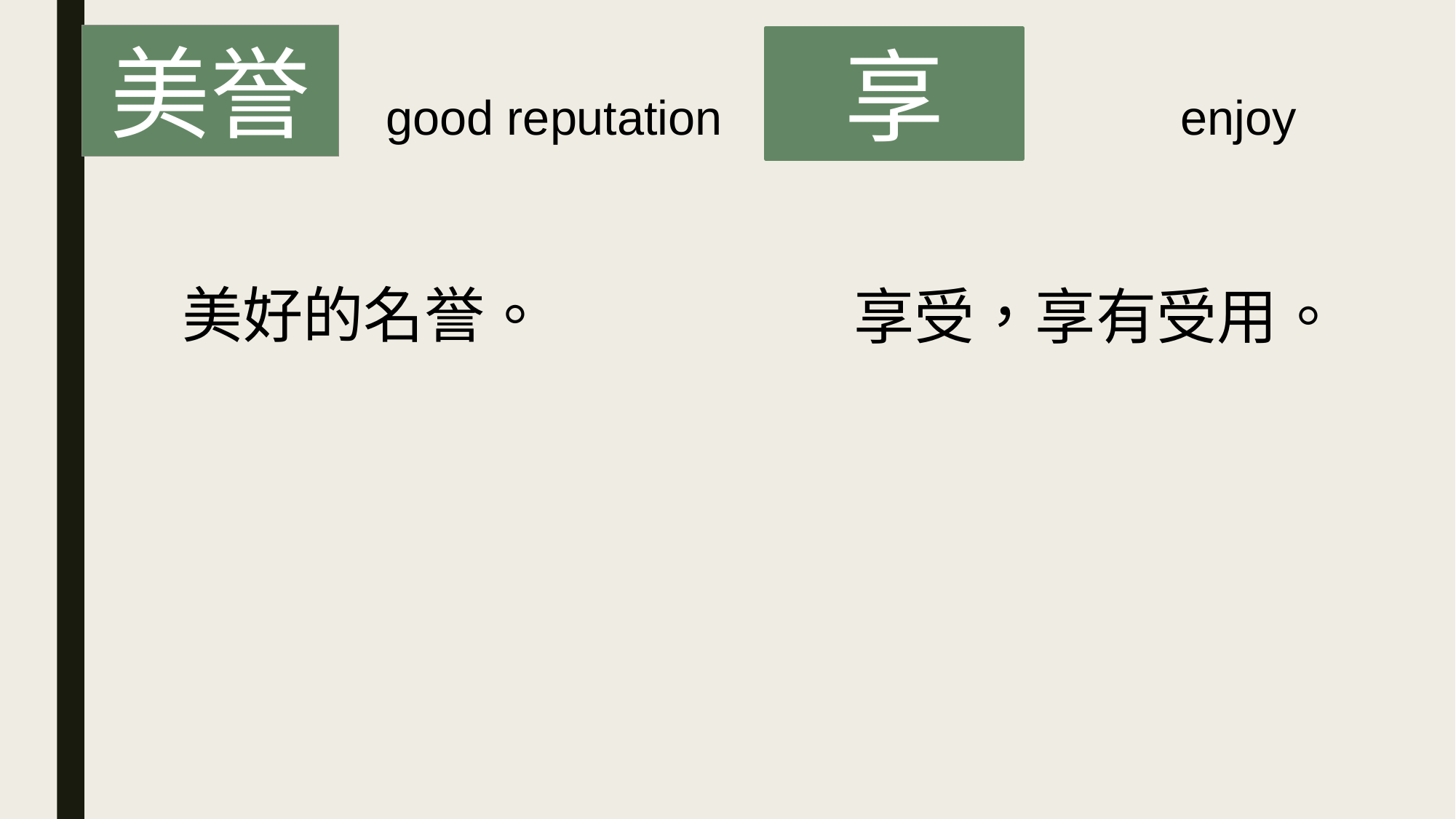

美誉
享
good reputation
enjoy
美好的名誉。
享受，享有受用。